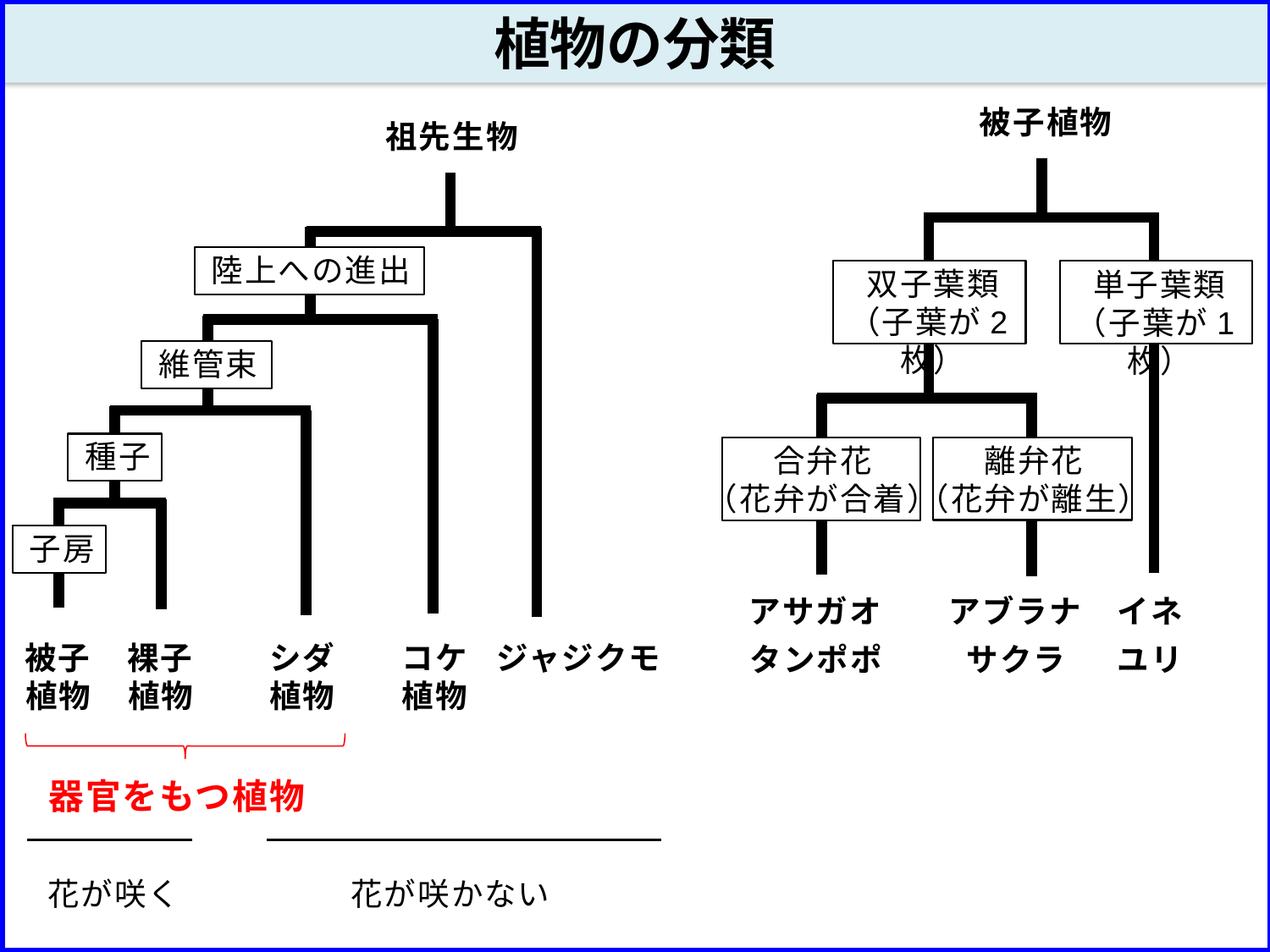

植物の分類

被子植物
祖先生物
陸上への進出

双子葉類
（子葉が2枚）
単子葉類
（子葉が1枚）

維管束

種子

離弁花
（花弁が離生）
合弁花
（花弁が合着）

子房

アブラナサクラ
イネ
ユリ
アサガオタンポポ

被子植物
裸子植物
シダ
植物
コケ
植物
ジャジクモ
器官をもつ植物
花が咲く
花が咲かない